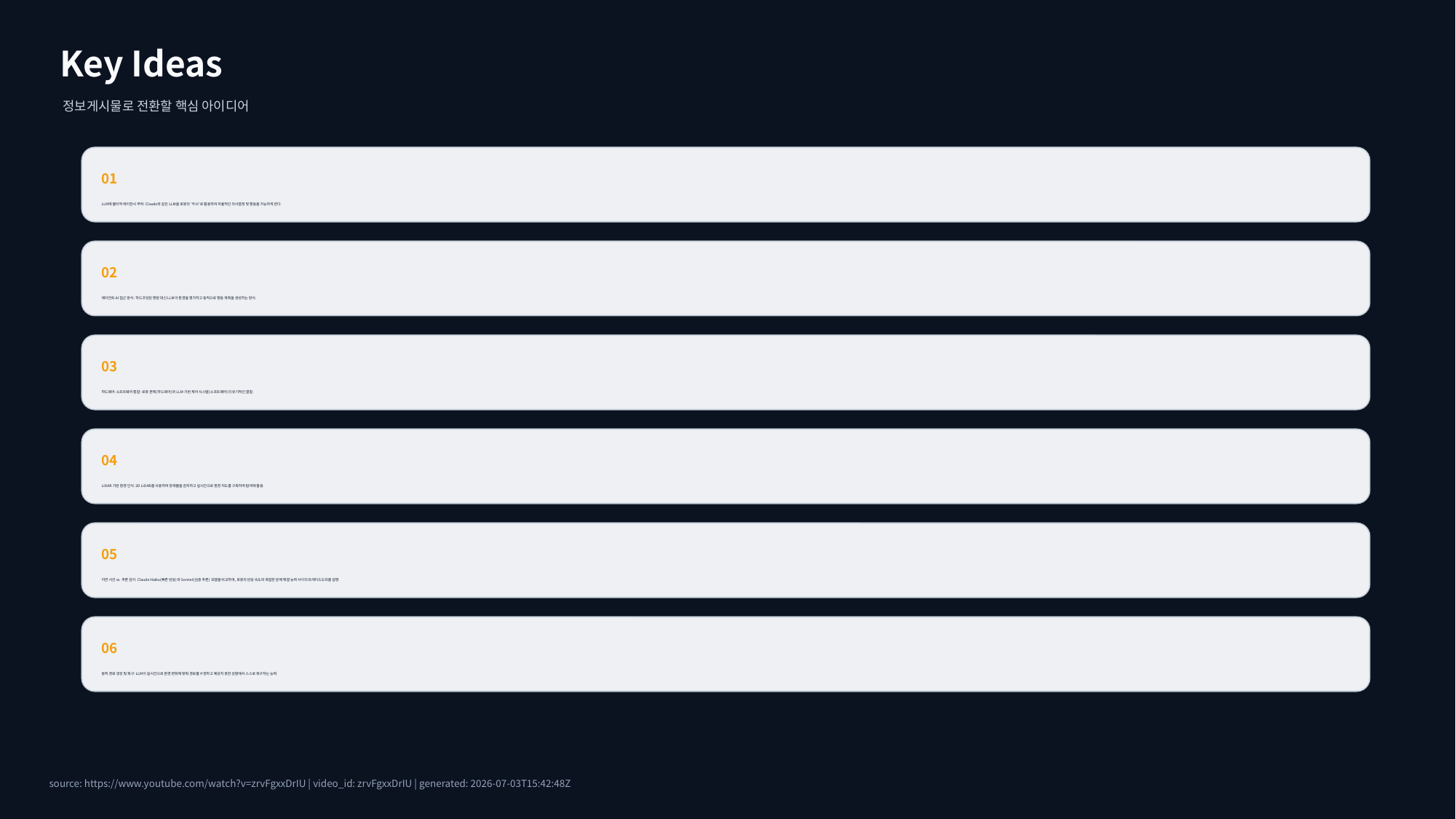

Key Ideas
정보게시물로 전환할 핵심 아이디어

01
LLM에 물리적 에이전시 부여: Claude와 같은 LLM을 로봇의 '두뇌'로 활용하여 자율적인 의사결정 및 행동을 가능하게 한다.

02
에이전트 AI 접근 방식: 하드코딩된 명령 대신 LLM이 환경을 평가하고 동적으로 행동 계획을 생성하는 방식.

03
하드웨어-소프트웨어 통합: 로봇 본체(하드웨어)와 LLM 기반 제어 시스템(소프트웨어)의 유기적인 결합.

04
LiDAR 기반 환경 인식: 2D LiDAR를 사용하여 장애물을 감지하고 실시간으로 환경 지도를 구축하여 탐색에 활용.

05
지연 시간 vs. 추론 깊이: Claude Haiku(빠른 반응)와 Sonnet(심층 추론) 모델을 비교하며, 로봇의 반응 속도와 복잡한 문제 해결 능력 사이의 트레이드오프를 설명.

06
동적 경로 생성 및 복구: LLM이 실시간으로 환경 변화에 맞춰 경로를 수정하고 예상치 못한 상황에서 스스로 복구하는 능력.
source: https://www.youtube.com/watch?v=zrvFgxxDrIU | video_id: zrvFgxxDrIU | generated: 2026-07-03T15:42:48Z